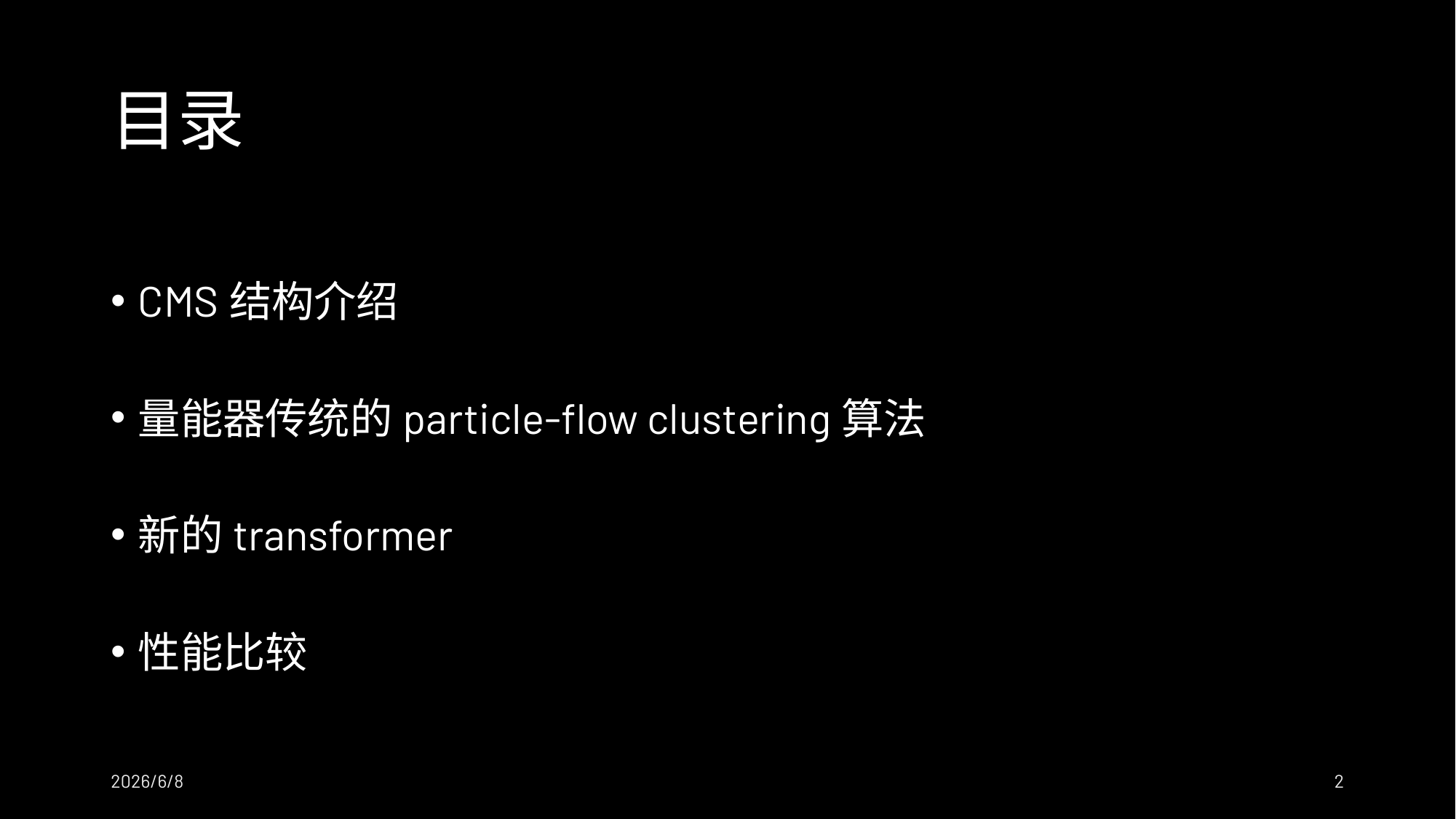

# 目录
CMS结构介绍
量能器传统的particle-flow clustering算法
新的transformer
性能比较
2026/6/8
2